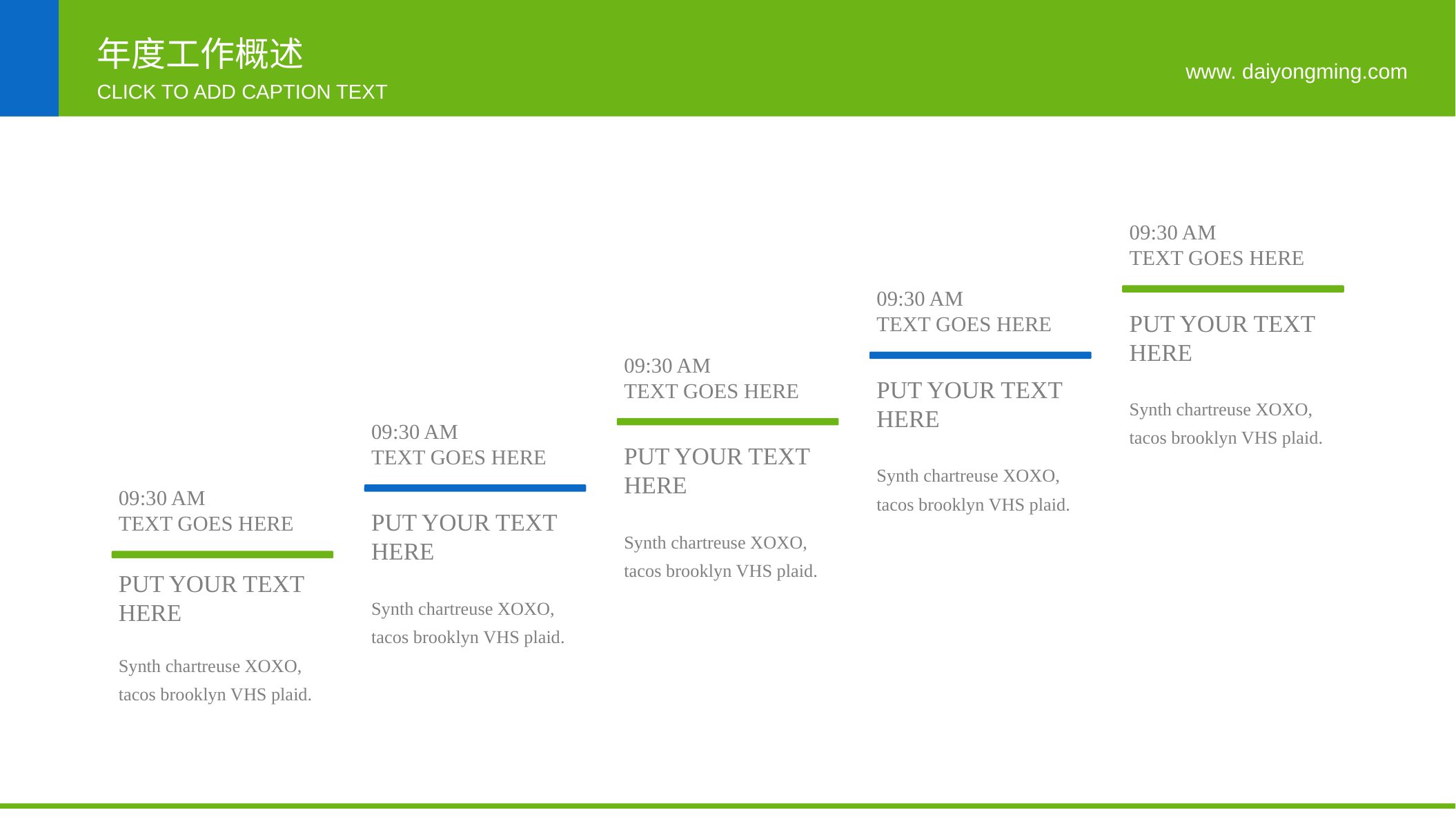

年度工作概述
www. daiyongming.com
CLICK TO ADD CAPTION TEXT
09:30 AM
TEXT GOES HERE

PUT YOUR TEXT
HERE

Synth chartreuse XOXO, tacos brooklyn VHS plaid.

09:30 AM
TEXT GOES HERE

PUT YOUR TEXT
HERE

Synth chartreuse XOXO, tacos brooklyn VHS plaid.

09:30 AM
TEXT GOES HERE

PUT YOUR TEXT
HERE

Synth chartreuse XOXO, tacos brooklyn VHS plaid.

09:30 AM
TEXT GOES HERE

PUT YOUR TEXT
HERE

Synth chartreuse XOXO, tacos brooklyn VHS plaid.

09:30 AM
TEXT GOES HERE

PUT YOUR TEXT
HERE

Synth chartreuse XOXO, tacos brooklyn VHS plaid.